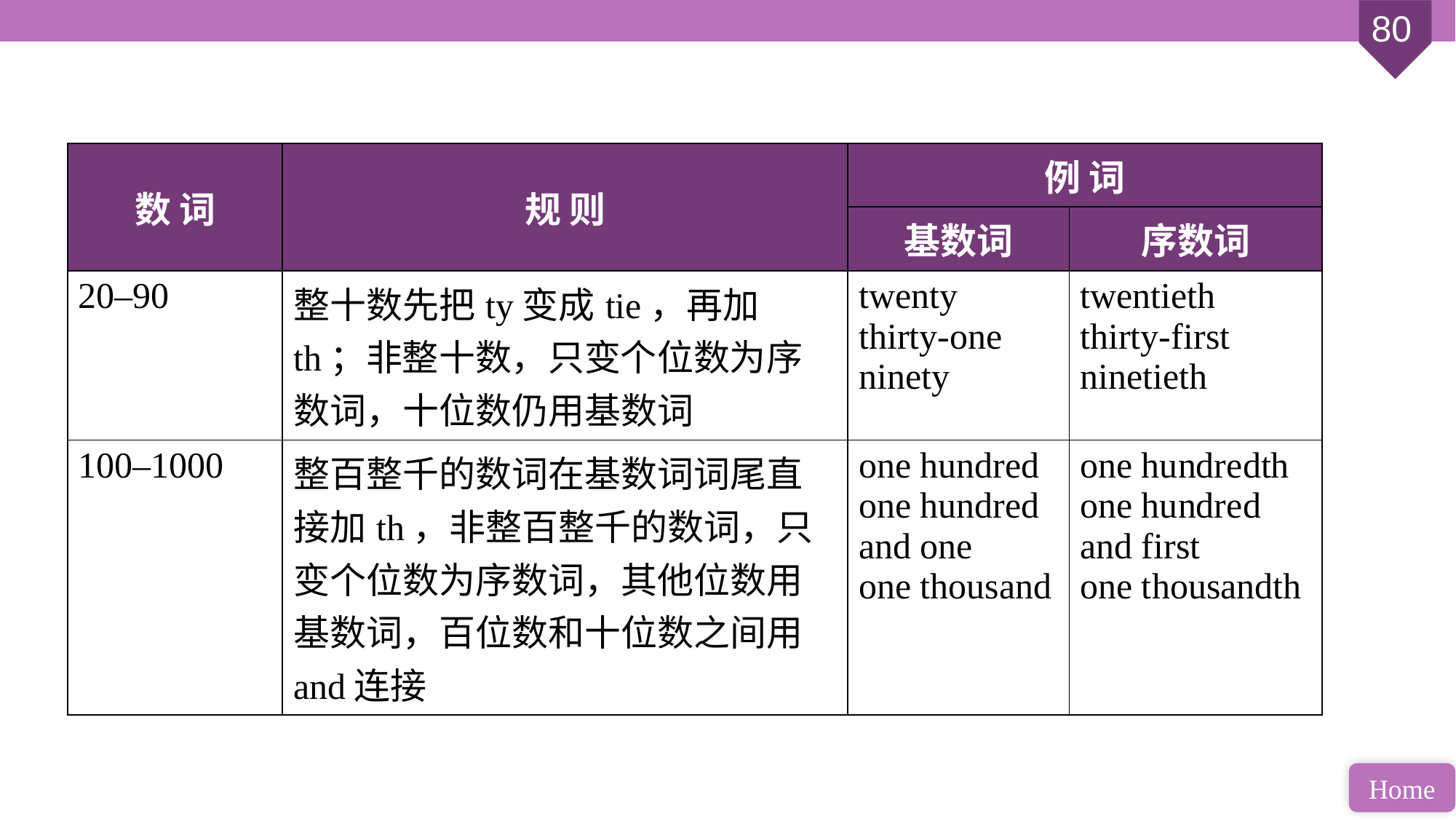

| 数 词 | 规 则 | 例 词 |  |
| --- | --- | --- | --- |
|  |  | 基数词 | 序数词 |
| 20–90 | 整十数先把ty变成tie，再加th；非整十数，只变个位数为序数词，十位数仍用基数词 | twenty thirty-one ninety | twentieth thirty-first ninetieth |
| 100–1000 | 整百整千的数词在基数词词尾直接加th，非整百整千的数词，只变个位数为序数词，其他位数用基数词，百位数和十位数之间用and连接 | one hundred one hundred and one one thousand | one hundredth one hundred and first one thousandth |